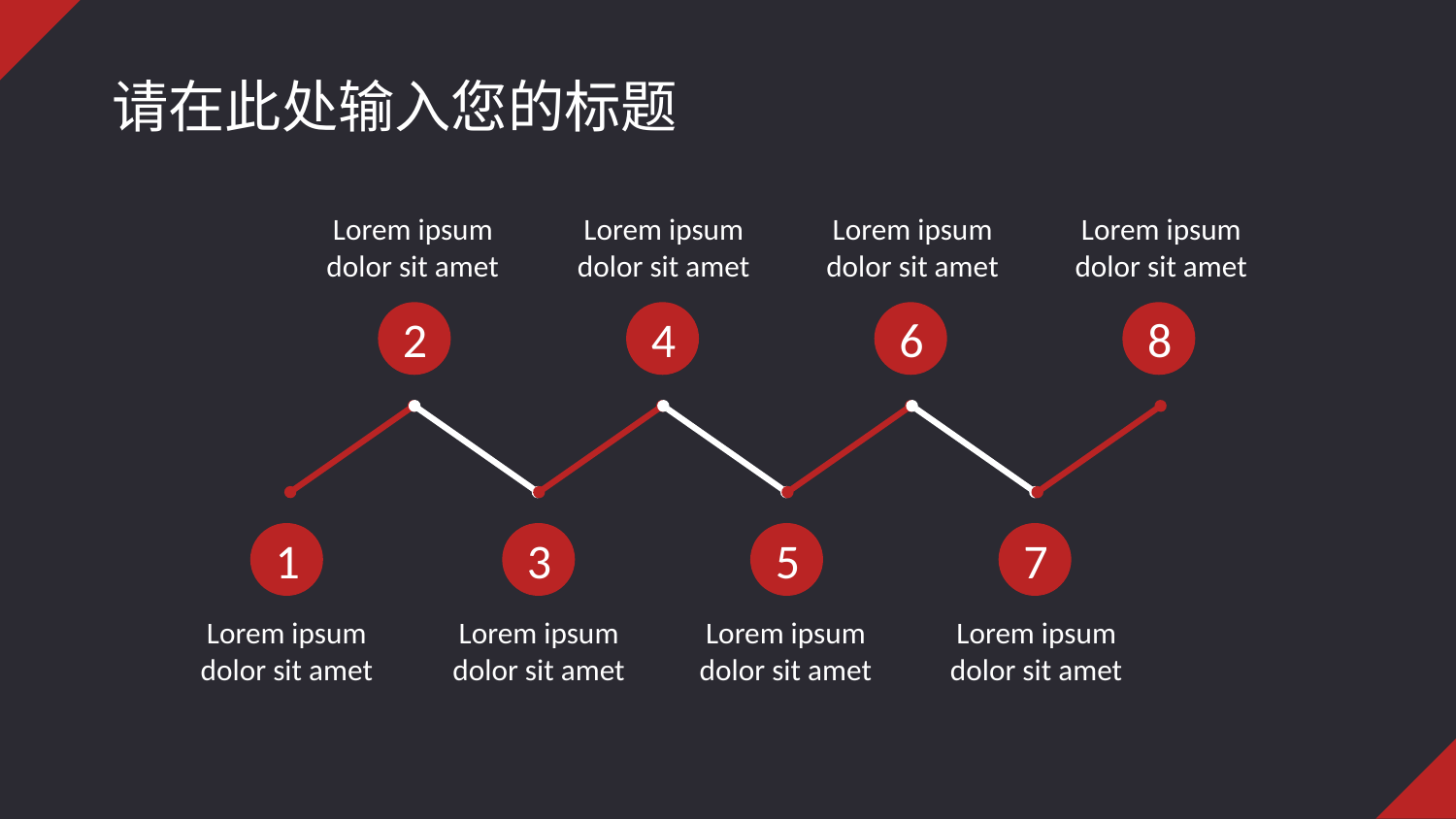

# 请在此处输入您的标题
Lorem ipsum dolor sit amet
Lorem ipsum dolor sit amet
Lorem ipsum dolor sit amet
Lorem ipsum dolor sit amet
2
4
6
8
1
3
5
7
Lorem ipsum dolor sit amet
Lorem ipsum dolor sit amet
Lorem ipsum dolor sit amet
Lorem ipsum dolor sit amet